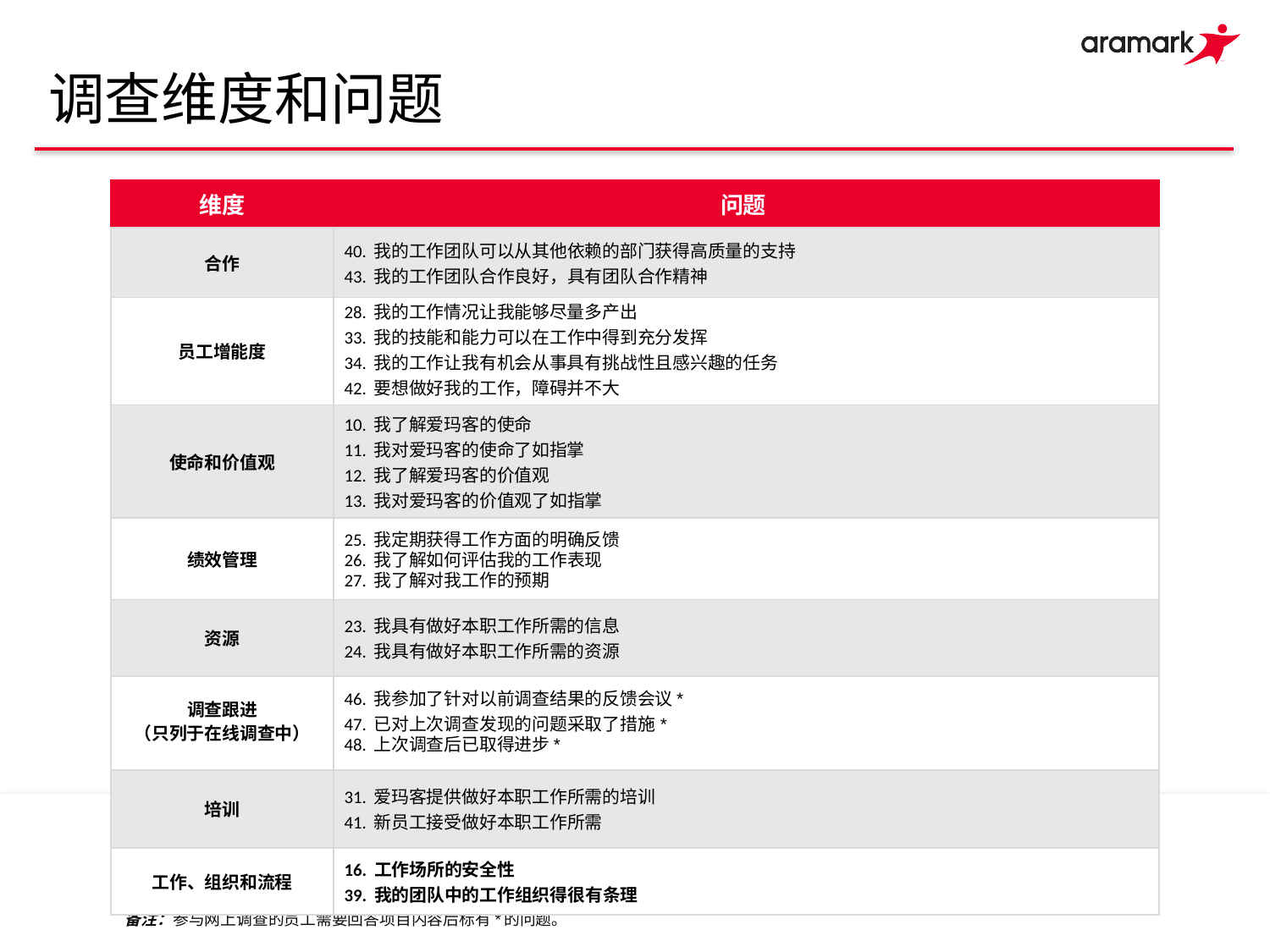

# 调查维度和问题
| 维度 | 问题 |
| --- | --- |
| 合作 | 40. 我的工作团队可以从其他依赖的部门获得高质量的支持 43. 我的工作团队合作良好，具有团队合作精神 |
| 员工增能度 | 28. 我的工作情况让我能够尽量多产出 33. 我的技能和能力可以在工作中得到充分发挥 34. 我的工作让我有机会从事具有挑战性且感兴趣的任务 42. 要想做好我的工作，障碍并不大 |
| 使命和价值观 | 10. 我了解爱玛客的使命 11. 我对爱玛客的使命了如指掌 12. 我了解爱玛客的价值观 13. 我对爱玛客的价值观了如指掌 |
| 绩效管理 | 25. 我定期获得工作方面的明确反馈 26. 我了解如何评估我的工作表现 27. 我了解对我工作的预期 |
| 资源 | 23. 我具有做好本职工作所需的信息 24. 我具有做好本职工作所需的资源 |
| 调查跟进 （只列于在线调查中） | 46. 我参加了针对以前调查结果的反馈会议\* 47. 已对上次调查发现的问题采取了措施\* 48. 上次调查后已取得进步\* |
| 培训 | 31. 爱玛客提供做好本职工作所需的培训 41. 新员工接受做好本职工作所需 |
| 工作、组织和流程 | 16. 工作场所的安全性 39. 我的团队中的工作组织得很有条理 |
备注：参与网上调查的员工需要回答项目内容后标有*的问题。